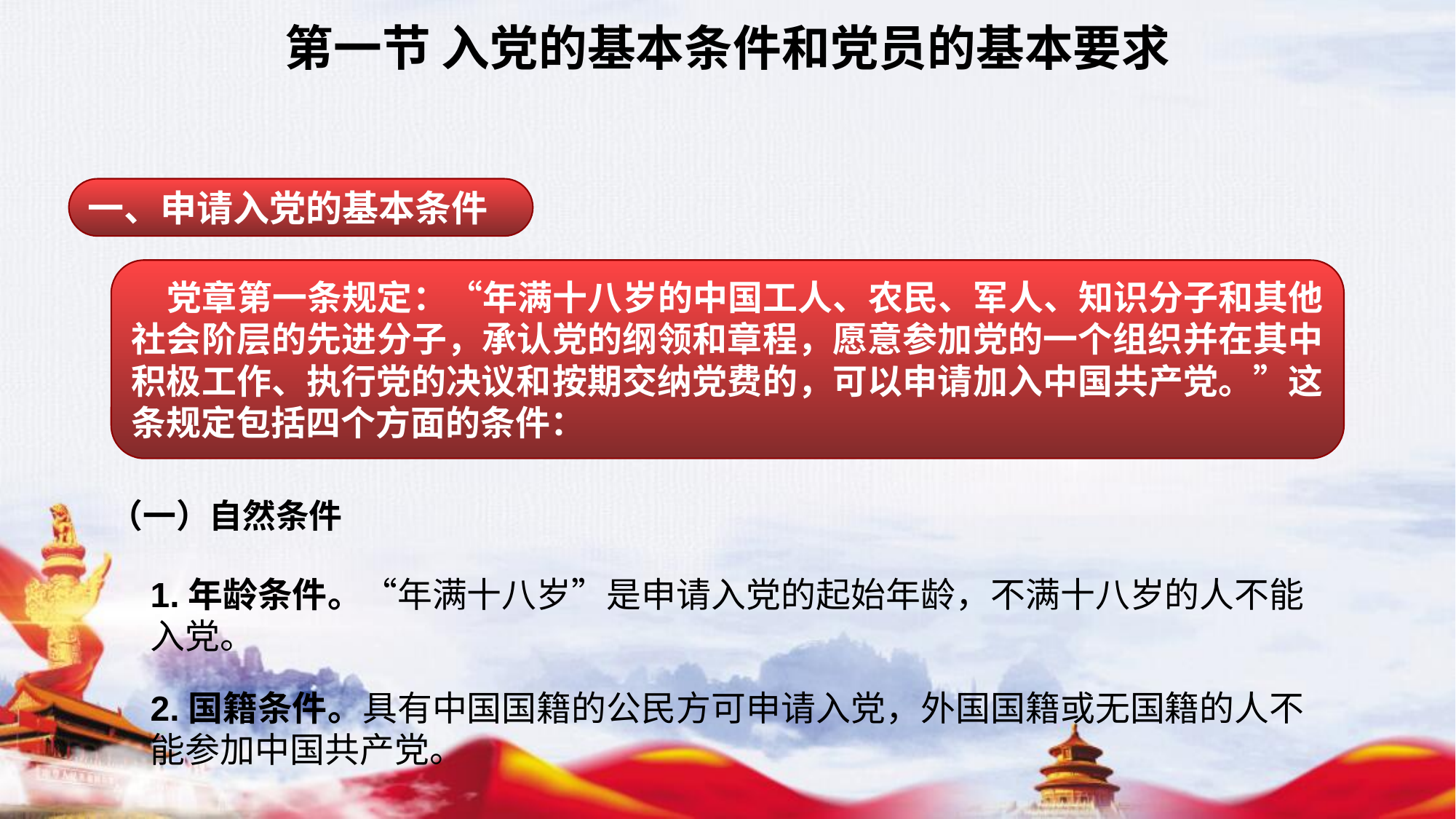

第一节 入党的基本条件和党员的基本要求
一、申请入党的基本条件
    党章第一条规定：“年满十八岁的中国工人、农民、军人、知识分子和其他社会阶层的先进分子，承认党的纲领和章程，愿意参加党的一个组织并在其中积极工作、执行党的决议和按期交纳党费的，可以申请加入中国共产党。”这条规定包括四个方面的条件：
（一）自然条件
1.年龄条件。“年满十八岁”是申请入党的起始年龄，不满十八岁的人不能入党。
2.国籍条件。具有中国国籍的公民方可申请入党，外国国籍或无国籍的人不能参加中国共产党。